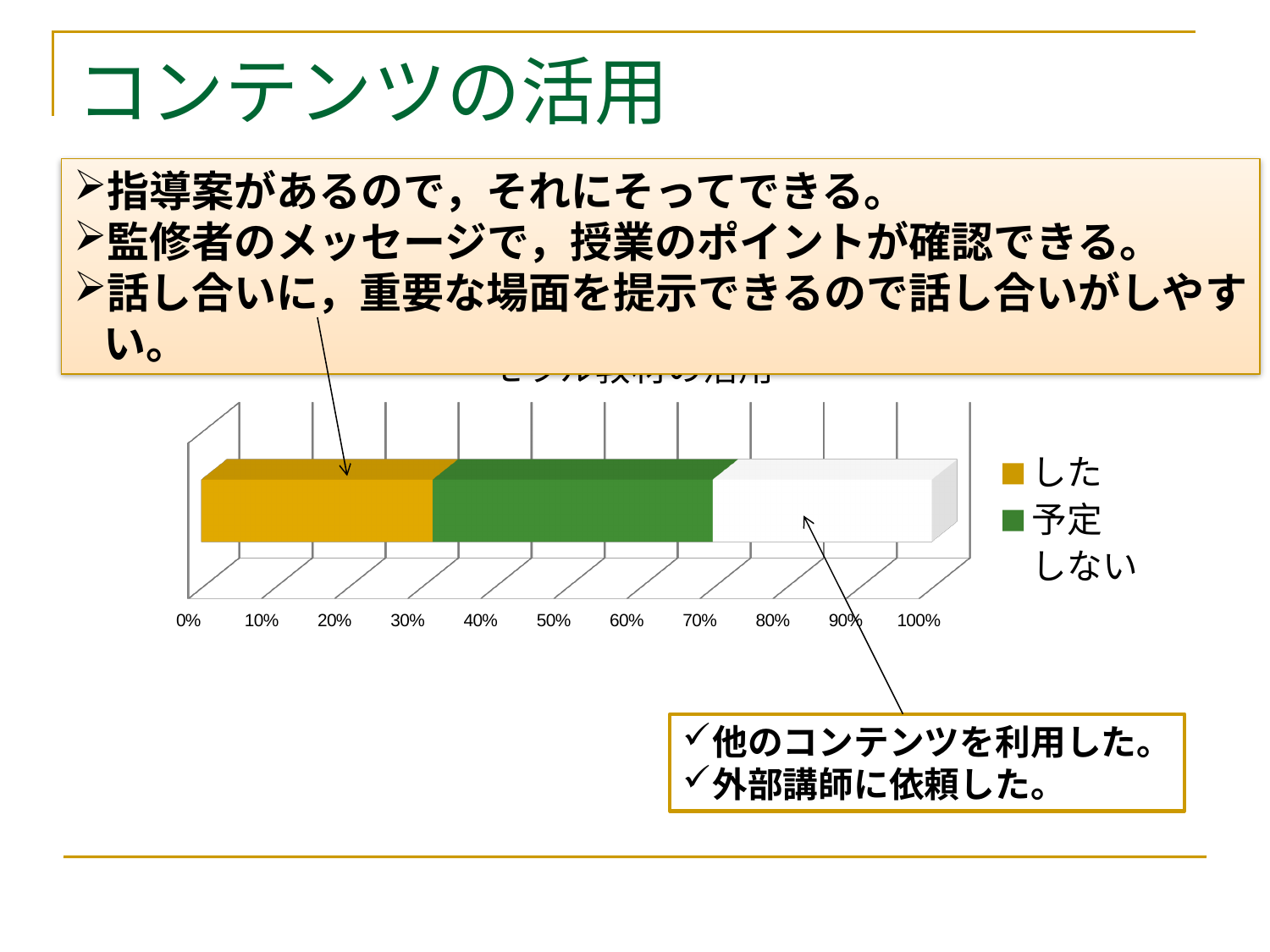

# コンテンツの活用
指導案があるので，それにそってできる。
監修者のメッセージで，授業のポイントが確認できる。
話し合いに，重要な場面を提示できるので話し合いがしやすい。

[unsupported chart]

他のコンテンツを利用した。
外部講師に依頼した。